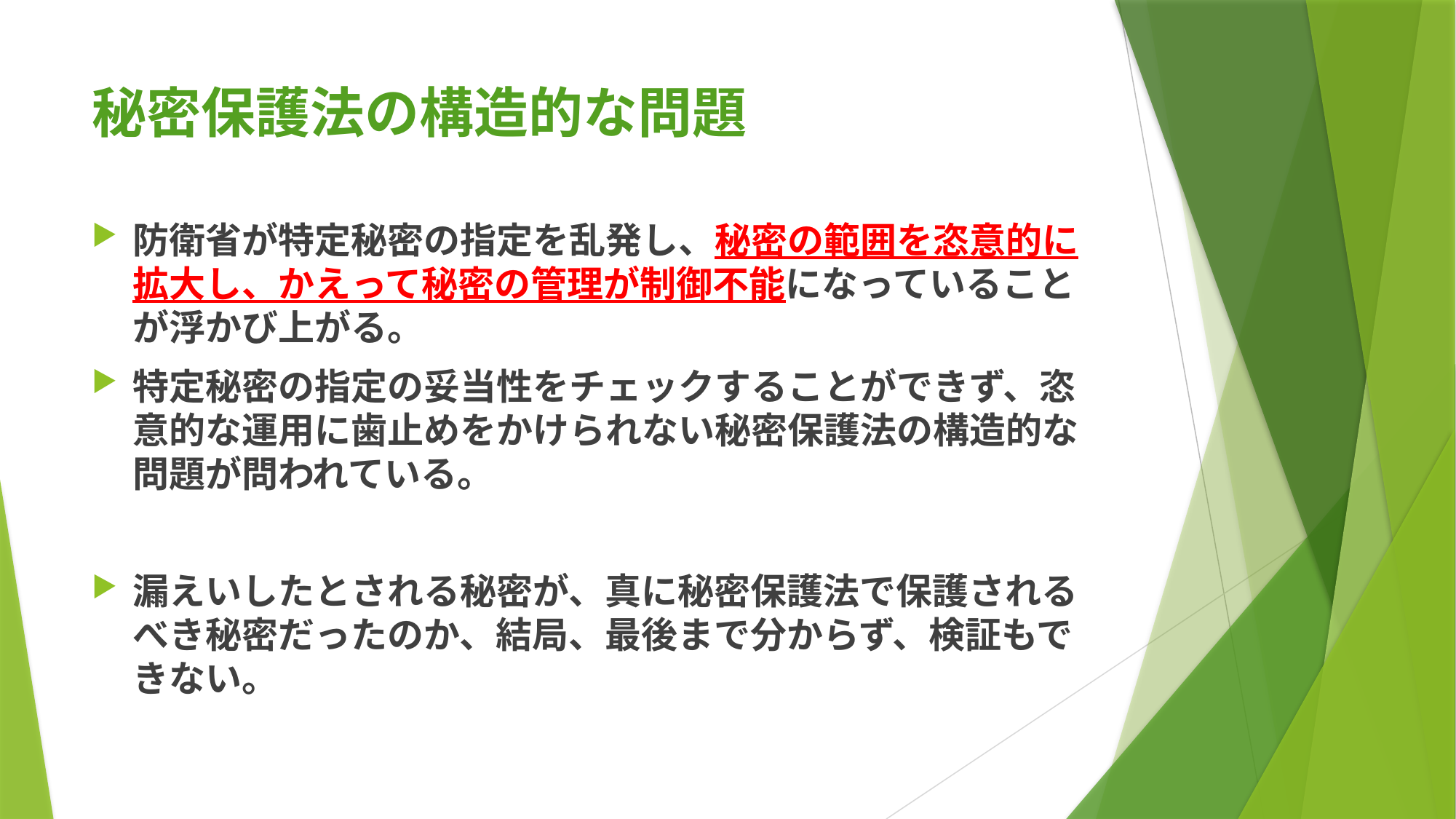

# 秘密保護法の構造的な問題
防衛省が特定秘密の指定を乱発し、秘密の範囲を恣意的に拡大し、かえって秘密の管理が制御不能になっていることが浮かび上がる。
特定秘密の指定の妥当性をチェックすることができず、恣意的な運用に歯止めをかけられない秘密保護法の構造的な問題が問われている。

漏えいしたとされる秘密が、真に秘密保護法で保護されるべき秘密だったのか、結局、最後まで分からず、検証もできない。
13